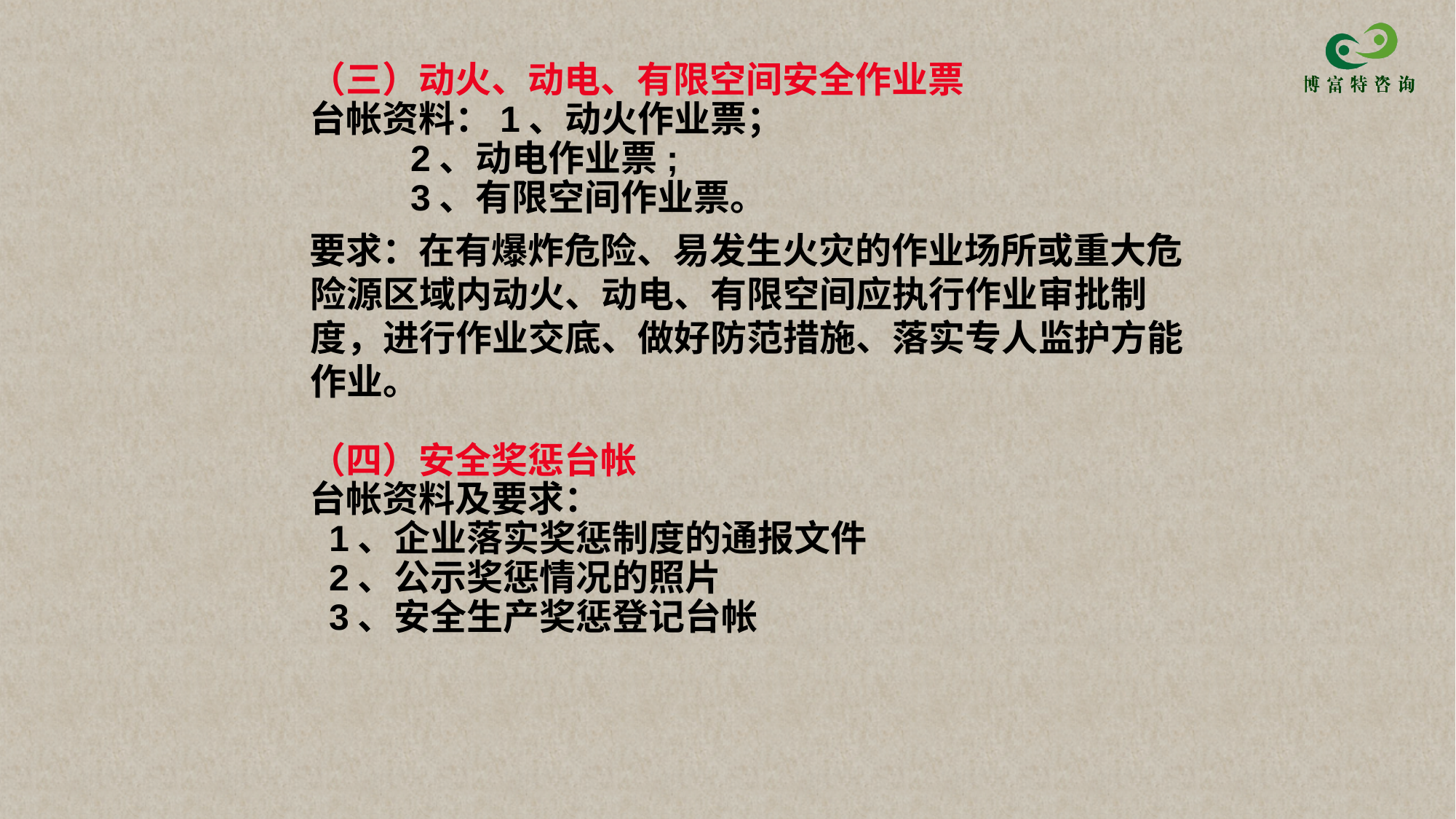

（三）动火、动电、有限空间安全作业票
    台帐资料：1、动火作业票；
              2、动电作业票;
              3、有限空间作业票。
    要求：在有爆炸危险、易发生火灾的作业场所或重大危险源区域内动火、动电、有限空间应执行作业审批制度，进行作业交底、做好防范措施、落实专人监护方能作业。

    （四）安全奖惩台帐
    台帐资料及要求：
      1、企业落实奖惩制度的通报文件
      2、公示奖惩情况的照片
      3、安全生产奖惩登记台帐